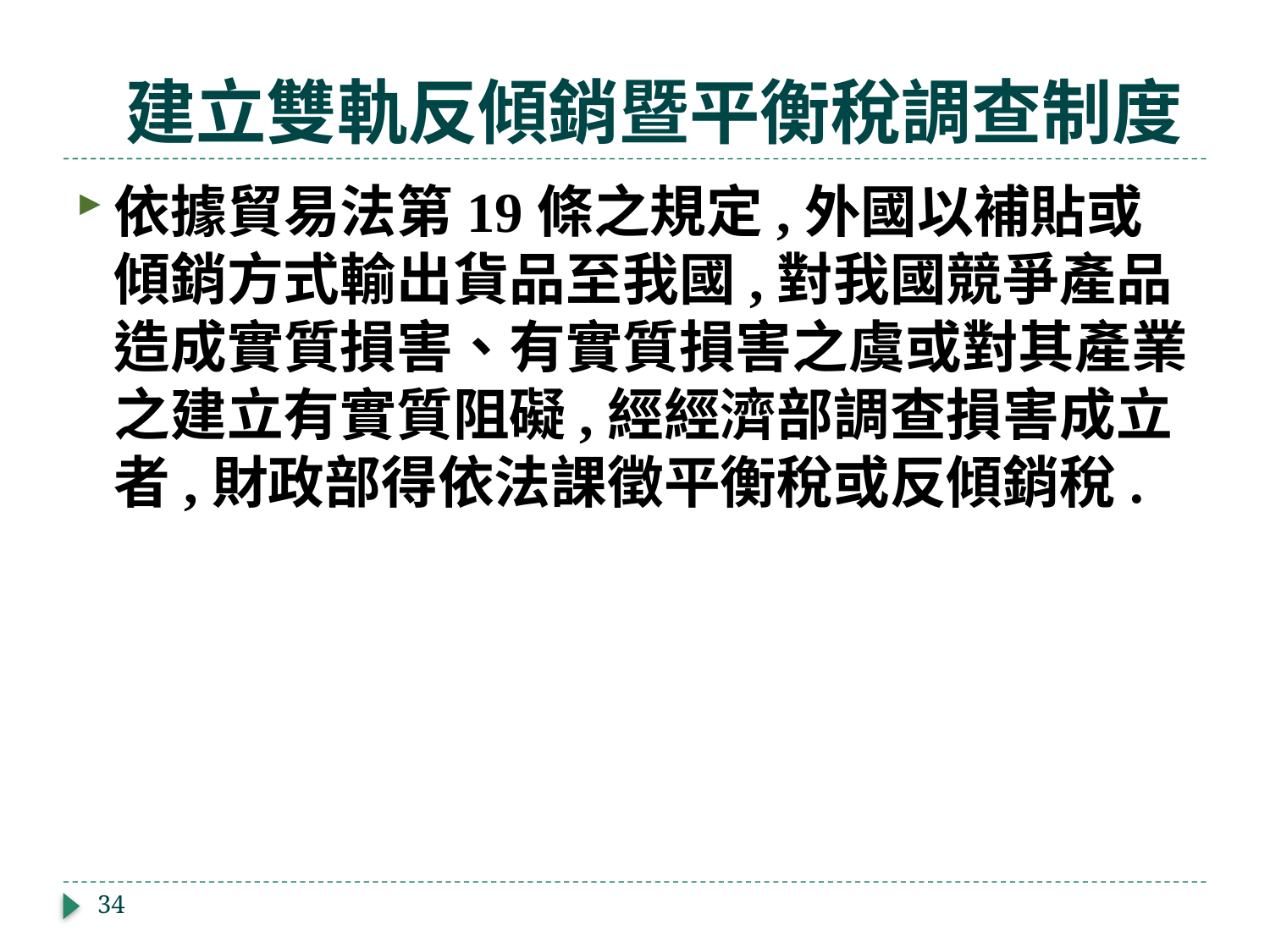

# 建立雙軌反傾銷暨平衡稅調查制度
依據貿易法第19條之規定,外國以補貼或傾銷方式輸出貨品至我國,對我國競爭產品造成實質損害、有實質損害之虞或對其產業之建立有實質阻礙,經經濟部調查損害成立者,財政部得依法課徵平衡稅或反傾銷稅.
34